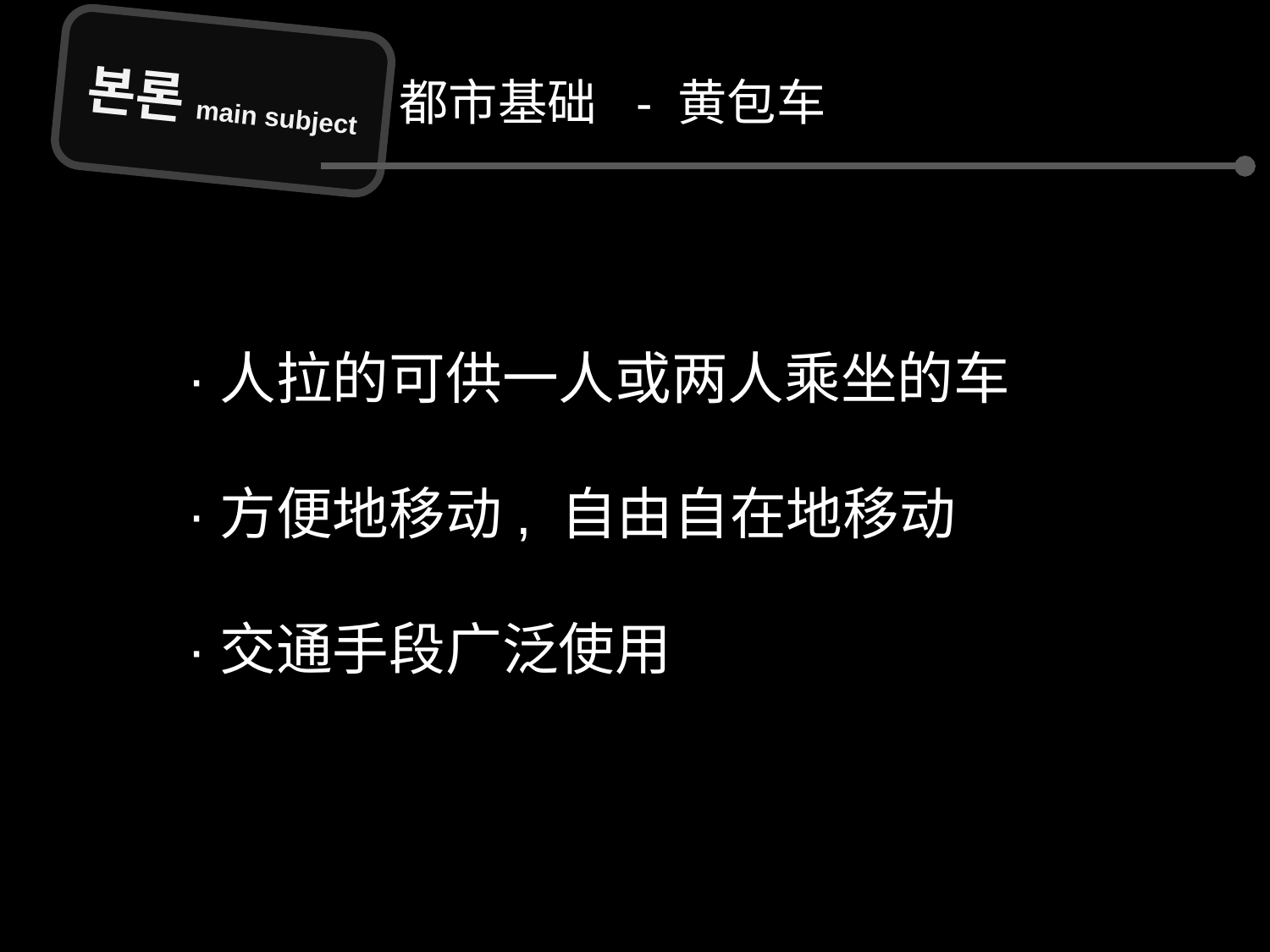

본론main subject
都市基础  - 黄包车
·人拉的可供一人或两人乘坐的车

·方便地移动, 自由自在地移动

·交通手段广泛使用